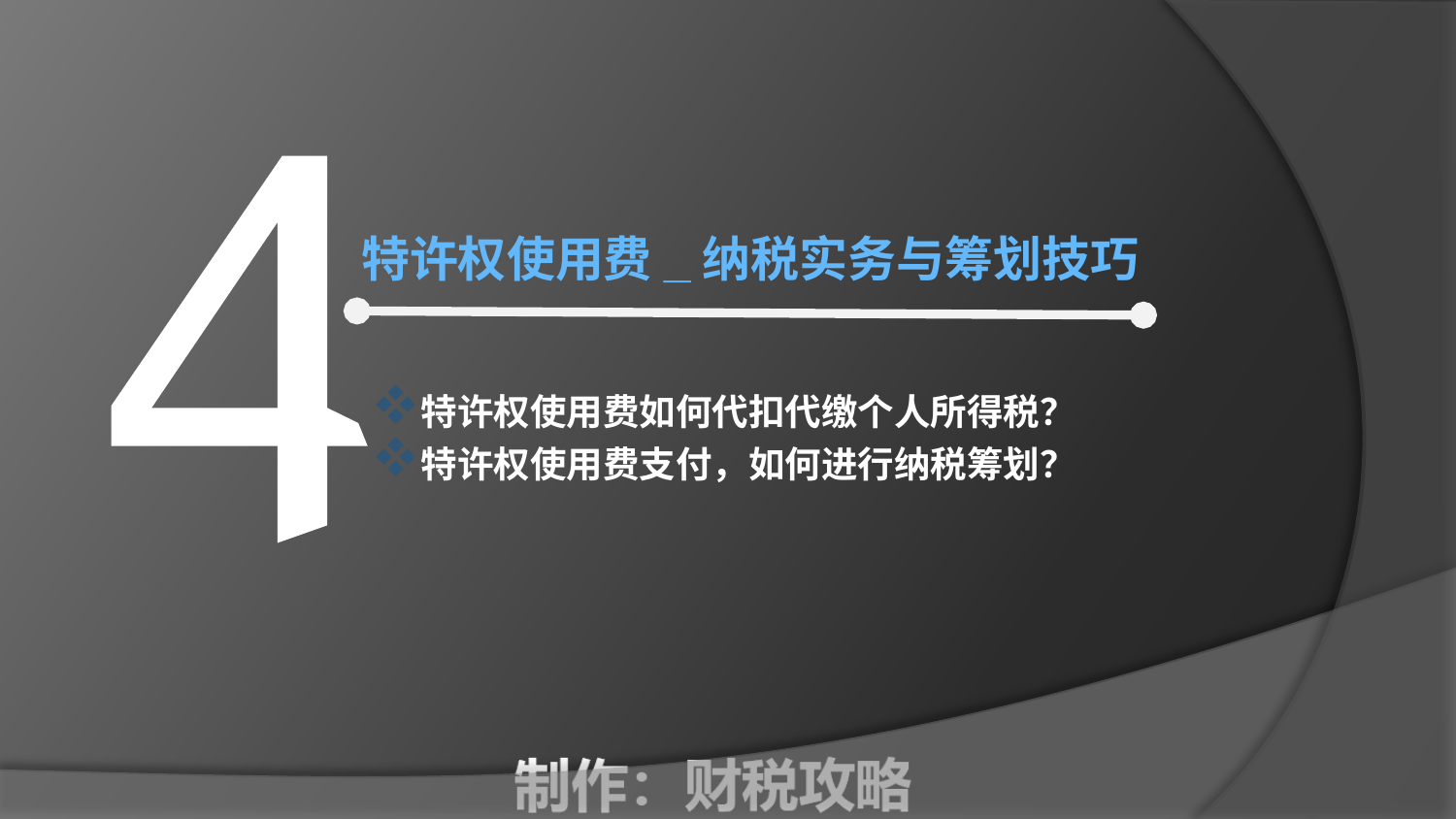

特许权使用费_纳税实务与筹划技巧
特许权使用费如何代扣代缴个人所得税？
特许权使用费支付，如何进行纳税筹划？